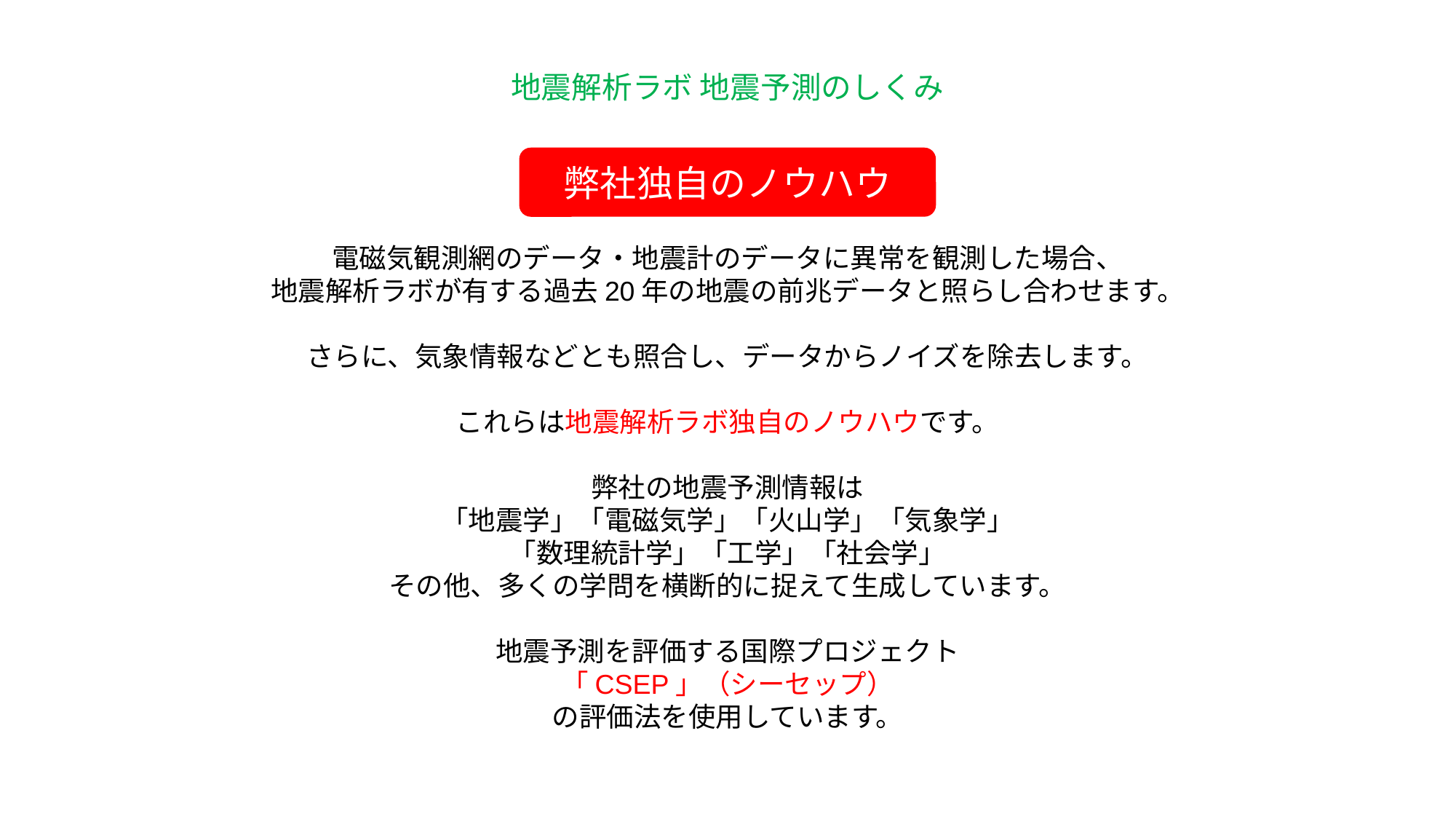

地震解析ラボ 地震予測のしくみ
弊社独自のノウハウ

電磁気観測網のデータ・地震計のデータに異常を観測した場合、
地震解析ラボが有する過去20年の地震の前兆データと照らし合わせます。

さらに、気象情報などとも照合し、データからノイズを除去します。

これらは地震解析ラボ独自のノウハウです。

弊社の地震予測情報は
「地震学」「電磁気学」「火山学」「気象学」
「数理統計学」「工学」「社会学」
その他、多くの学問を横断的に捉えて生成しています。

地震予測を評価する国際プロジェクト
「CSEP」（シーセップ）
の評価法を使用しています。